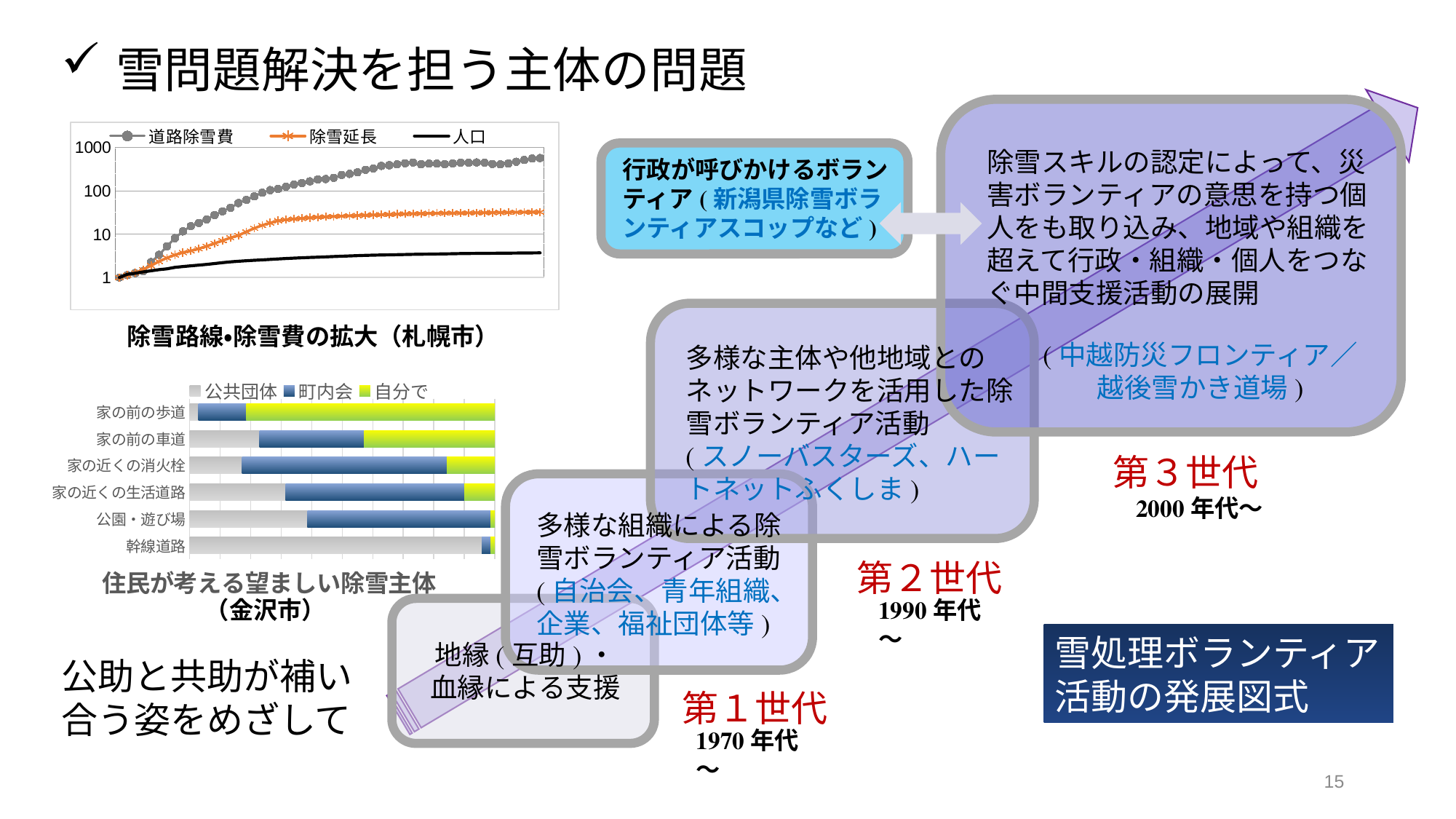

雪問題解決を担う主体の問題

### Chart

| Category | 道路除雪費 | 除雪延長 | 人口 |
|---|---|---|---|
| 1960 | 1.0 | 1.0 | 1.0 |
|  | 1.1386861313868613 | 1.1323706377858003 | 1.185453927638072 |
|  | 1.27007299270073 | 1.2900120336943444 | 1.2526234205547888 |
|  | 1.394160583941606 | 1.525872442839952 | 1.3459039895845861 |
|  | 2.2554744525547443 | 1.8784596871239472 | 1.432338943835797 |
| 1965 | 3.321167883211679 | 2.344163658243081 | 1.5174662443995197 |
|  | 5.248175182481752 | 2.838748495788207 | 1.584748367341874 |
|  | 8.058394160583942 | 3.316486161251505 | 1.714314894461848 |
|  | 11.532846715328468 | 3.768953068592058 | 1.7866214619377327 |
|  | 15.233576642335766 | 4.1215403128760535 | 1.8590292055383428 |
| 1970 | 18.072992700729927 | 4.590854392298436 | 1.928308125206409 |
|  | 21.737226277372265 | 5.252707581227437 | 2.0081131798128813 |
|  | 27.554744525547445 | 6.1131167268351385 | 2.09816756675238 |
|  | 33.518248175182485 | 7.093862815884477 | 2.199868661936206 |
|  | 40.32846715328467 | 8.225030084235861 | 2.2936398397217466 |
| 1975 | 51.79562043795621 | 9.320096269554753 | 2.3683097287525365 |
|  | 61.48905109489051 | 11.305655836341758 | 2.435000066814422 |
|  | 74.18978102189782 | 13.622141997593262 | 2.492544464997833 |
|  | 89.67153284671534 | 15.896510228640194 | 2.5460360912417745 |
|  | 103.0 | 18.134777376654633 | 2.609817138471935 |
| 1980 | 109.64233576642336 | 20.300842358604093 | 2.6759309635212345 |
|  | 123.17518248175183 | 21.51624548736462 | 2.73441649056294 |
|  | 137.8832116788321 | 22.37063778580024 | 2.792987921861488 |
|  | 150.54744525547446 | 23.140794223826717 | 2.8508129406172507 |
|  | 163.65693430656935 | 23.826714801444044 | 2.9012043776809286 |
| 1985 | 181.27737226277372 | 24.50060168471721 | 2.945521429294115 |
|  | 184.6277372262774 | 25.078219013237067 | 2.9911308627269064 |
|  | 197.28467153284674 | 25.535499398315284 | 3.0414020338310053 |
|  | 228.78102189781023 | 26.010830324909747 | 3.090378914132014 |
|  | 243.16058394160586 | 26.480144404332133 | 3.140459186887574 |
| 1990 | 264.3941605839416 | 26.889290012033698 | 3.191327869822598 |
|  | 301.9416058394161 | 27.286401925391097 | 3.2357040999238316 |
|  | 324.5328467153285 | 27.69554753309266 | 3.272929277888817 |
|  | 371.6204379562044 | 28.08664259927798 | 3.2996130490475126 |
|  | 383.33576642335765 | 28.471720818291217 | 3.322650661749125 |
| 1995 | 402.86131386861314 | 28.84476534296029 | 3.3541317084065905 |
|  | 428.29197080291976 | 29.2057761732852 | 3.387567554153089 |
|  | 442.28467153284674 | 29.512635379061376 | 3.4194113076727772 |
|  | 405.6788321167883 | 29.8014440433213 | 3.4429395291301335 |
|  | 417.6788321167883 | 30.03008423586041 | 3.459133436036645 |
| 2000 | 417.8248175182482 | 30.22262334536703 | 3.4788704162920285 |
|  | 406.32116788321173 | 30.379061371841157 | 3.5023814568980165 |
|  | 423.18248175182487 | 30.537906137184116 | 3.528328360431354 |
|  | 442.0948905109489 | 30.687123947051745 | 3.555216392822986 |
|  | 437.64963503649636 | 30.84235860409146 | 3.5749591000288254 |
| 2005 | 445.8029197080292 | 31.003610108303253 | 3.590536405269558 |
|  | 438.80291970802926 | 31.161251504211794 | 3.606947936293403 |
|  | 410.8905109489051 | 31.31768953068592 | 3.6192436989227605 |
|  | 403.35766423357666 | 31.489771359807467 | 3.628624443769937 |
|  | 422.4087591240876 | 31.6690734055355 | 3.6412027359551313 |
| 2010 | 463.6350364963504 | 31.85439229843562 | 3.6529258035388734 |
|  | 507.16058394160586 | 32.04452466907341 | 3.668942174981244 |
|  | 549.4525547445256 | 32.214199759326114 | 3.6820015310047554 |
| 2013 | 562.8175182481752 | 32.34657039711192 | 3.696152825581906 |
除雪スキルの認定によって、災害ボランティアの意思を持つ個人をも取り込み、地域や組織を超えて行政・組織・個人をつなぐ中間支援活動の展開

行政が呼びかけるボランティア(新潟県除雪ボランティアスコップなど)

除雪路線・除雪費の拡大（札幌市）
(中越防災フロンティア／越後雪かき道場)
多様な主体や他地域とのネットワークを活用した除雪ボランティア活動
(スノーバスターズ、ハートネットふくしま)

### Chart: 住民が考える望ましい除雪主体

| Category | 公共団体 | 町内会 | 自分で |
|---|---|---|---|
| 幹線道路 | 6.7 | 0.2 | 0.1 |
| 公園・遊び場 | 2.7 | 4.2 | 0.1 |
| 家の近くの生活道路 | 2.2 | 4.1 | 0.7 |
| 家の近くの消火栓 | 1.2 | 4.7 | 1.1 |
| 家の前の車道 | 1.6 | 2.4 | 3.0 |
| 家の前の歩道 | 0.2 | 1.1 | 5.7 |
第３世代

2000年代～
多様な組織による除雪ボランティア活動
(自治会、青年組織、企業、福祉団体等)
第２世代
（金沢市）
1990年代～

雪処理ボランティア活動の発展図式
地縁(互助)・
血縁による支援
公助と共助が補い合う姿をめざして
第１世代
1970年代～
15